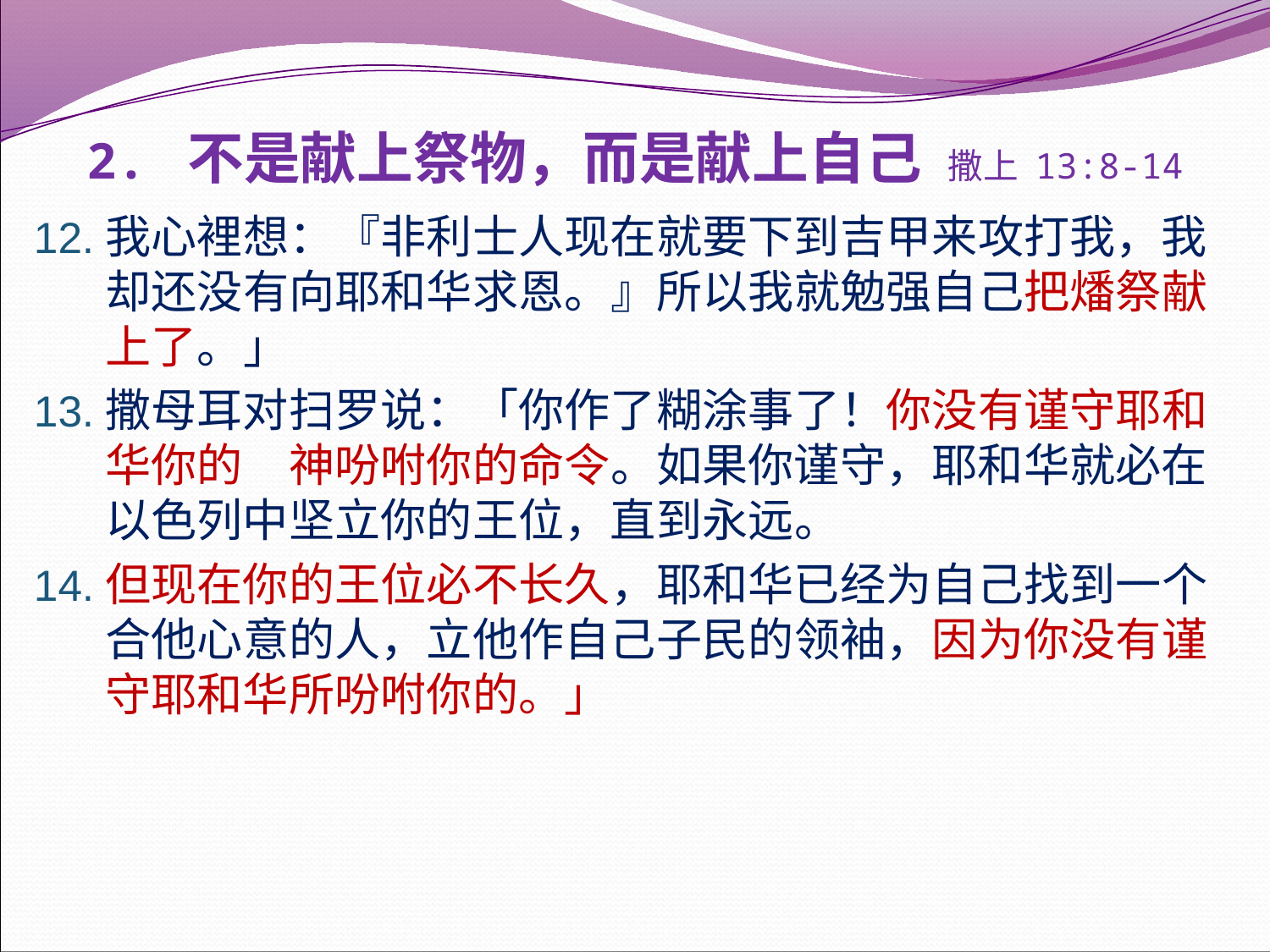

# 2. 不是献上祭物，而是献上自己  撒上 13:8-14
我心裡想：『非利士人现在就要下到吉甲来攻打我，我却还没有向耶和华求恩。』所以我就勉强自己把燔祭献上了。」
撒母耳对扫罗说：「你作了糊涂事了！你没有谨守耶和华你的　神吩咐你的命令。如果你谨守，耶和华就必在以色列中坚立你的王位，直到永远。
但现在你的王位必不长久，耶和华已经为自己找到一个合他心意的人，立他作自己子民的领袖，因为你没有谨守耶和华所吩咐你的。」